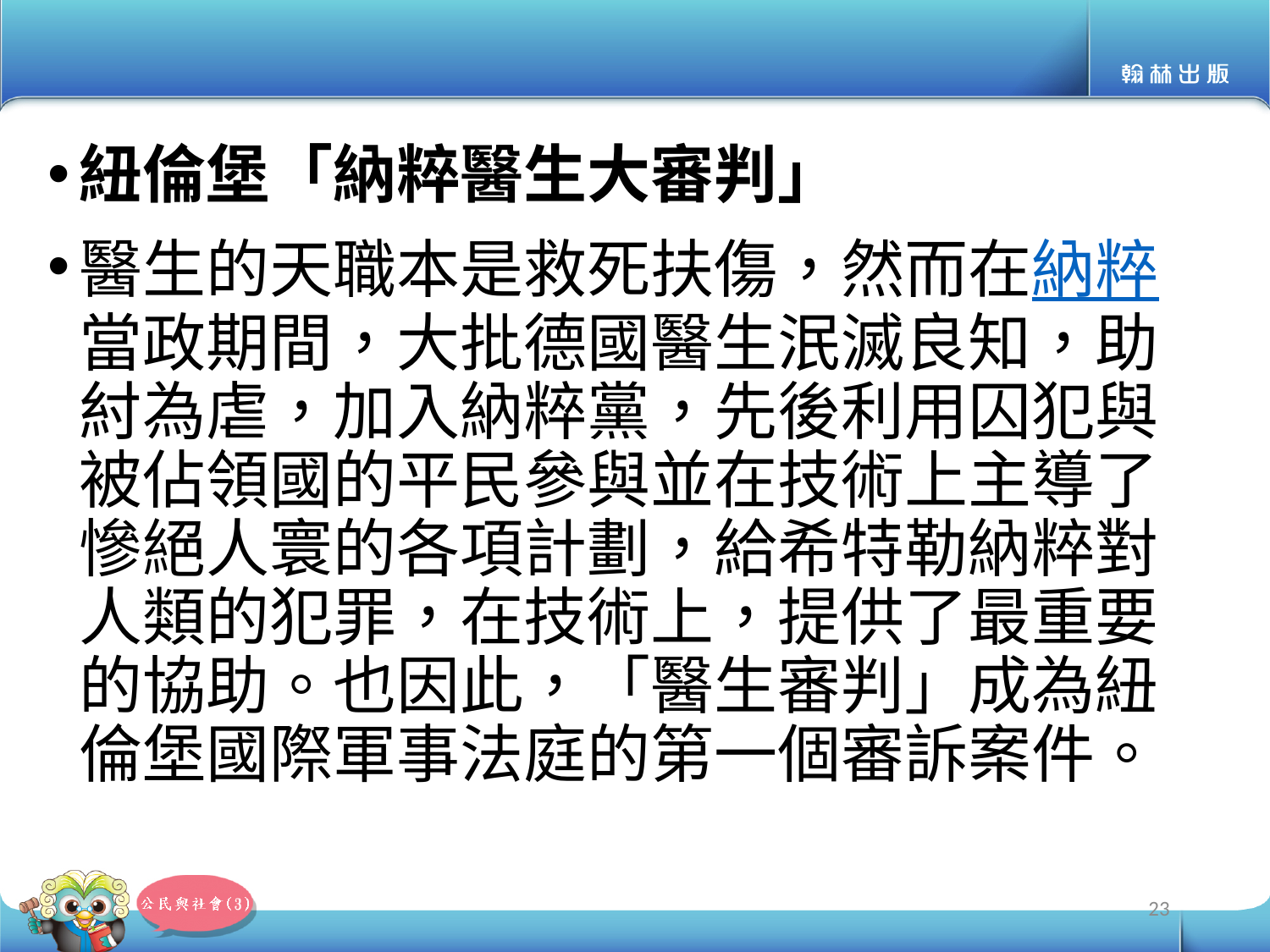

#
紐倫堡「納粹醫生大審判」
醫生的天職本是救死扶傷，然而在納粹當政期間，大批德國醫生泯滅良知，助紂為虐，加入納粹黨，先後利用囚犯與被佔領國的平民參與並在技術上主導了慘絕人寰的各項計劃，給希特勒納粹對人類的犯罪，在技術上，提供了最重要的協助。也因此，「醫生審判」成為紐倫堡國際軍事法庭的第一個審訴案件。

23